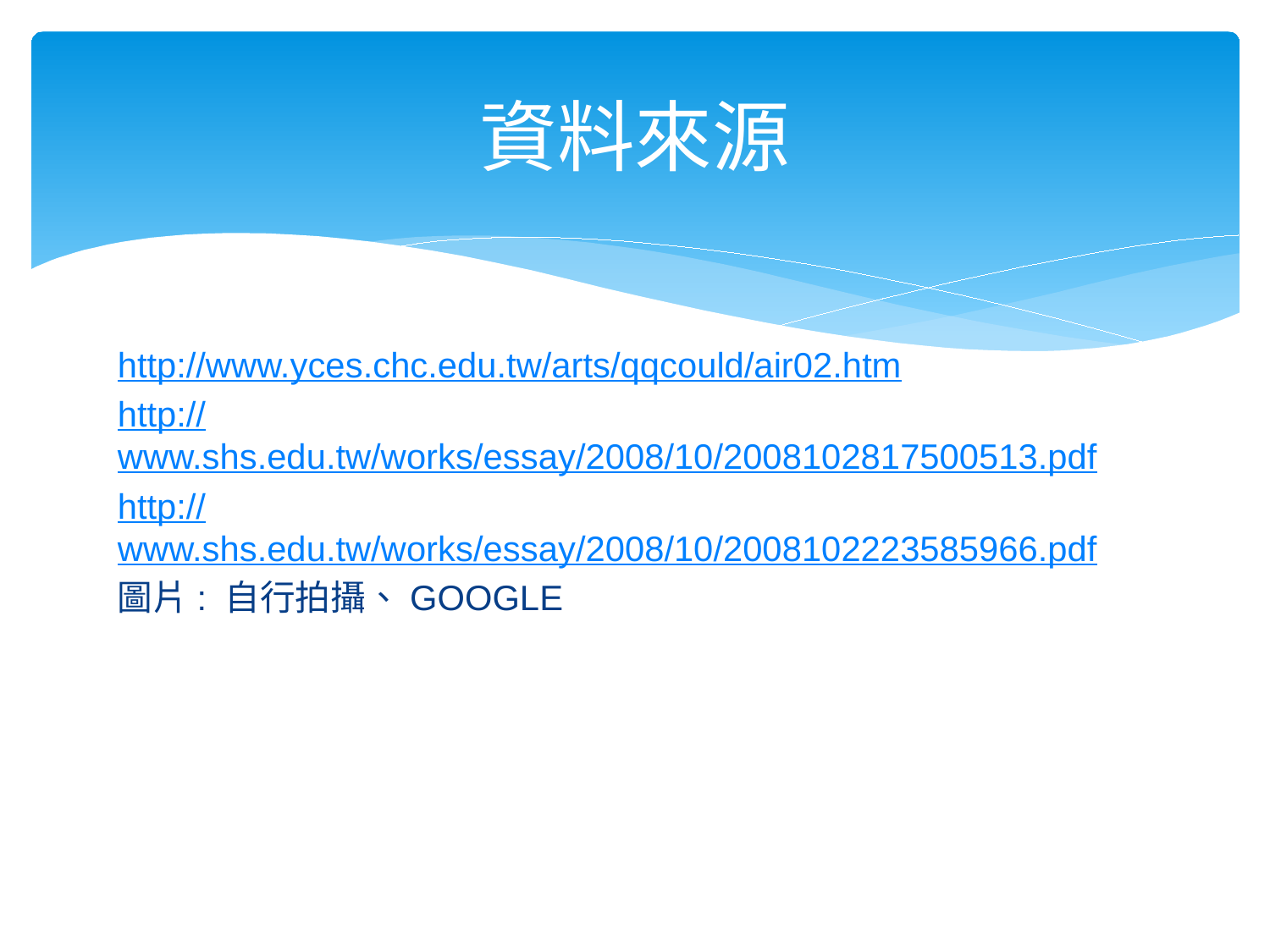

# 資料來源
http://www.yces.chc.edu.tw/arts/qqcould/air02.htm
http://www.shs.edu.tw/works/essay/2008/10/2008102817500513.pdf
http://www.shs.edu.tw/works/essay/2008/10/2008102223585966.pdf
圖片: 自行拍攝、GOOGLE